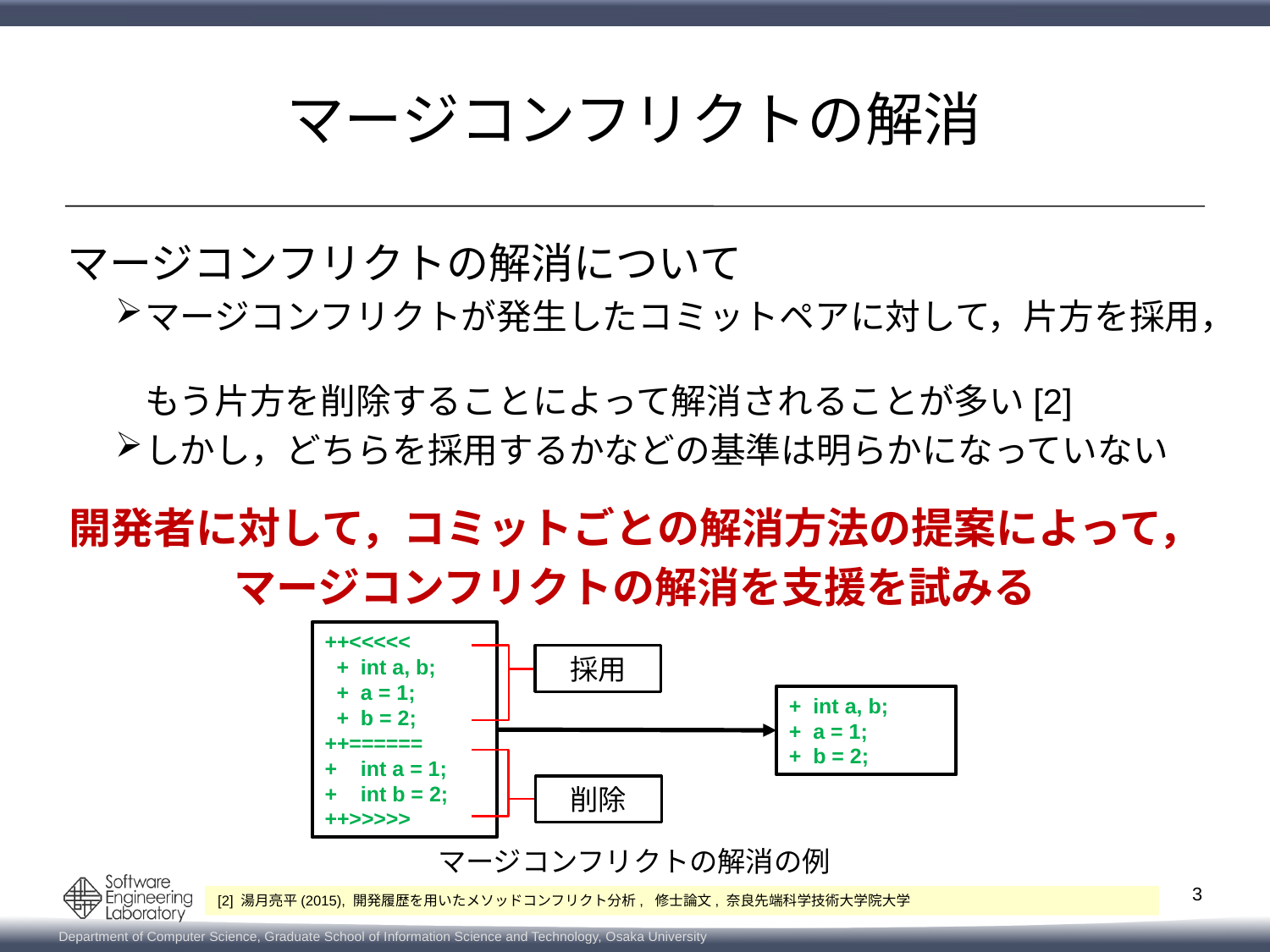

# マージコンフリクトの解消
マージコンフリクトの解消について
マージコンフリクトが発生したコミットペアに対して，片方を採用，
もう片方を削除することによって解消されることが多い[2]
しかし，どちらを採用するかなどの基準は明らかになっていない

開発者に対して，コミットごとの解消方法の提案によって，
マージコンフリクトの解消を支援を試みる
++<<<<<
  +  int a, b;
  +  a = 1;
  +  b = 2;
++======
+    int a = 1;
+    int b = 2;
++>>>>>

採用
+  int a, b;
+  a = 1;
+  b = 2;

削除
マージコンフリクトの解消の例
3
[2] 湯月亮平(2015), 開発履歴を用いたメソッドコンフリクト分析,  修士論文, 奈良先端科学技術大学院大学